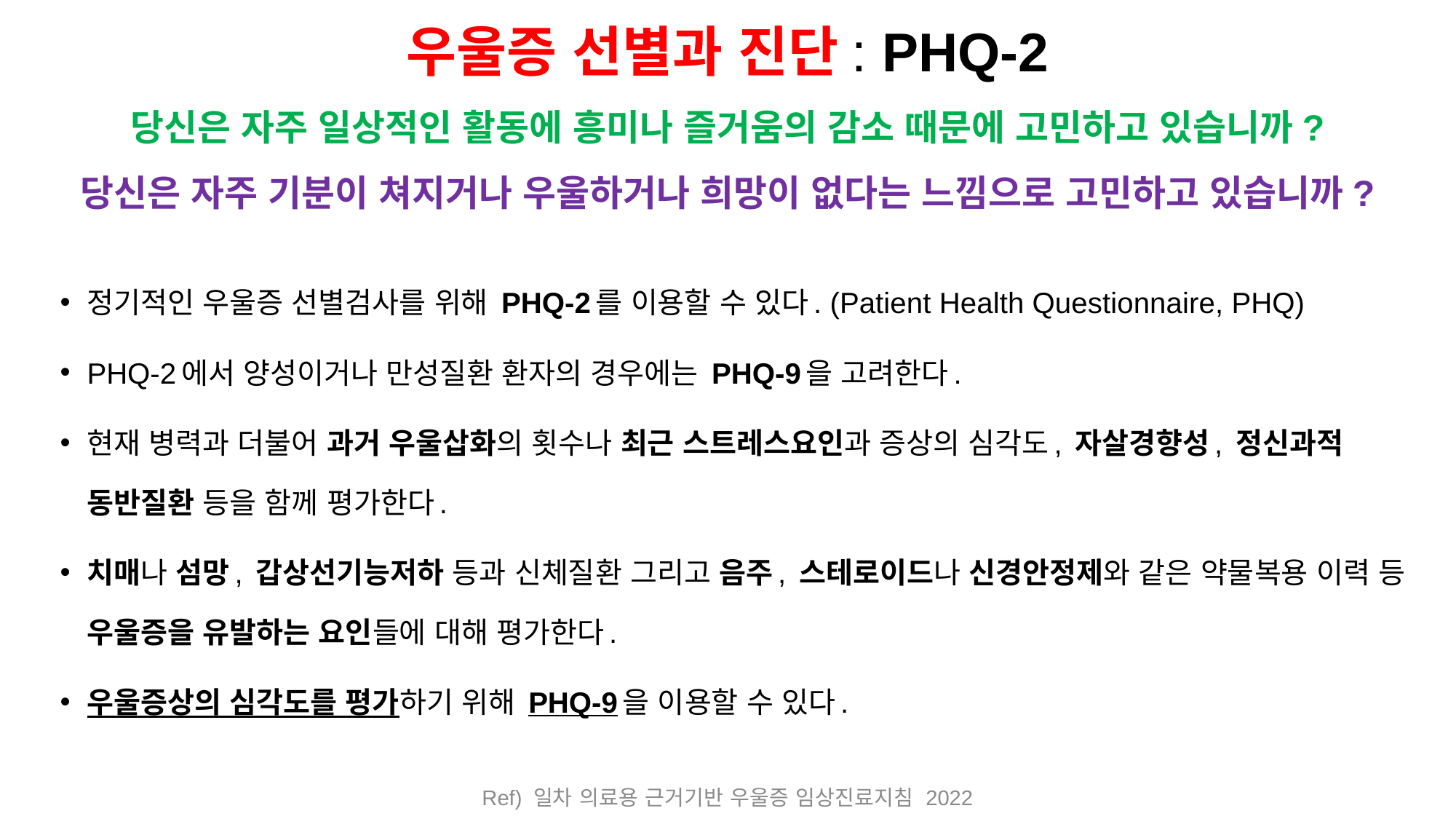

# 우울증 선별과 진단: PHQ-2 당신은 자주 일상적인 활동에 흥미나 즐거움의 감소 때문에 고민하고 있습니까? 당신은 자주 기분이 쳐지거나 우울하거나 희망이 없다는 느낌으로 고민하고 있습니까?
정기적인 우울증 선별검사를 위해 PHQ-2를 이용할 수 있다. (Patient Health Questionnaire, PHQ)
PHQ-2에서 양성이거나 만성질환 환자의 경우에는 PHQ-9을 고려한다.
현재 병력과 더불어 과거 우울삽화의 횟수나 최근 스트레스요인과 증상의 심각도, 자살경향성, 정신과적 동반질환 등을 함께 평가한다.
치매나 섬망, 갑상선기능저하 등과 신체질환 그리고 음주, 스테로이드나 신경안정제와 같은 약물복용 이력 등 우울증을 유발하는 요인들에 대해 평가한다.
우울증상의 심각도를 평가하기 위해 PHQ-9을 이용할 수 있다.
Ref) 일차 의료용 근거기반 우울증 임상진료지침 2022